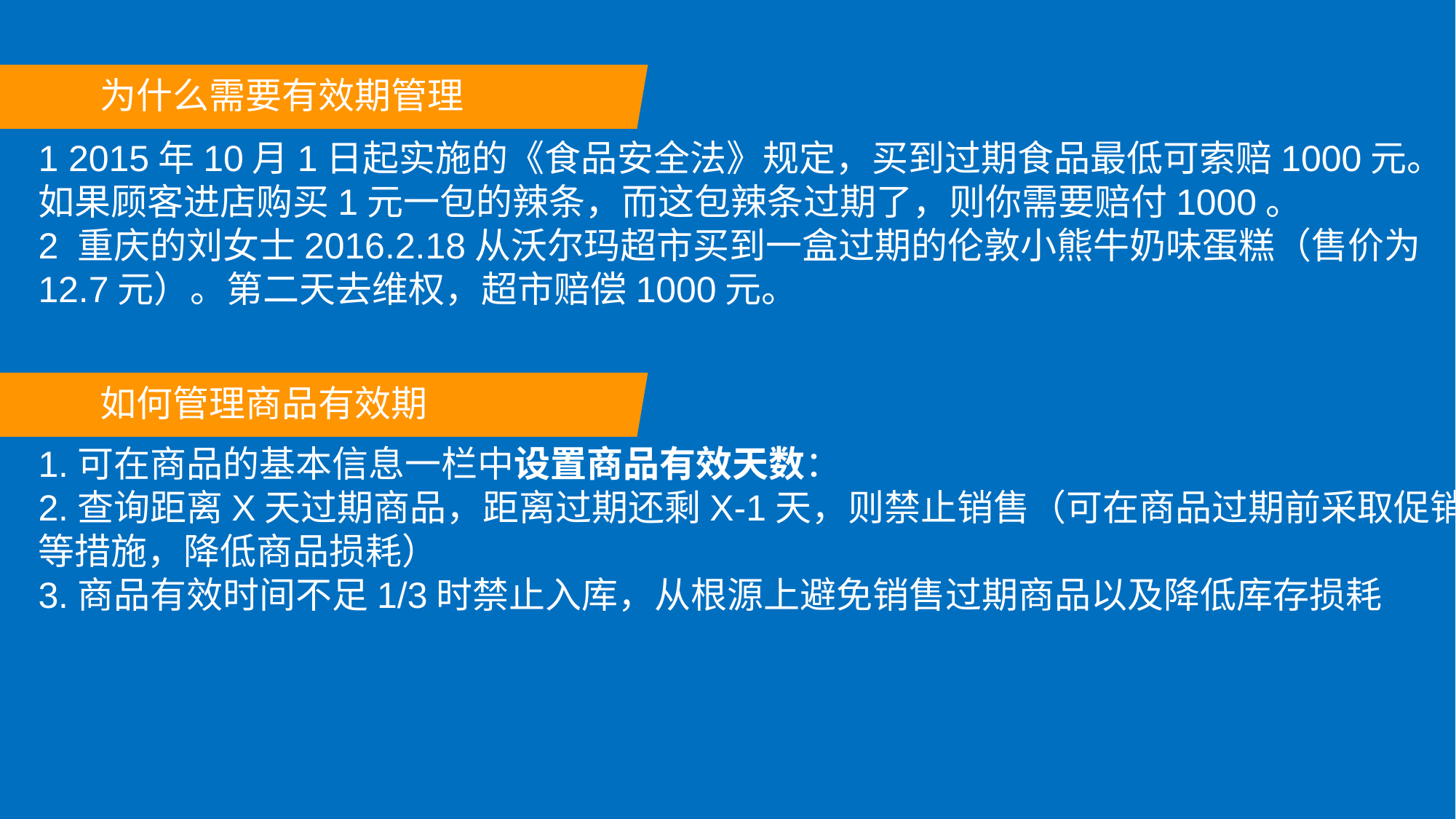

为什么需要有效期管理
1 2015年10月1日起实施的《食品安全法》规定，买到过期食品最低可索赔1000元。如果顾客进店购买1元一包的辣条，而这包辣条过期了，则你需要赔付1000。
2 重庆的刘女士2016.2.18从沃尔玛超市买到一盒过期的伦敦小熊牛奶味蛋糕（售价为12.7元）。第二天去维权，超市赔偿1000元。

1.可在商品的基本信息一栏中设置商品有效天数：
2.查询距离X天过期商品，距离过期还剩X-1天，则禁止销售（可在商品过期前采取促销等措施，降低商品损耗）
3.商品有效时间不足1/3时禁止入库，从根源上避免销售过期商品以及降低库存损耗

如何管理商品有效期